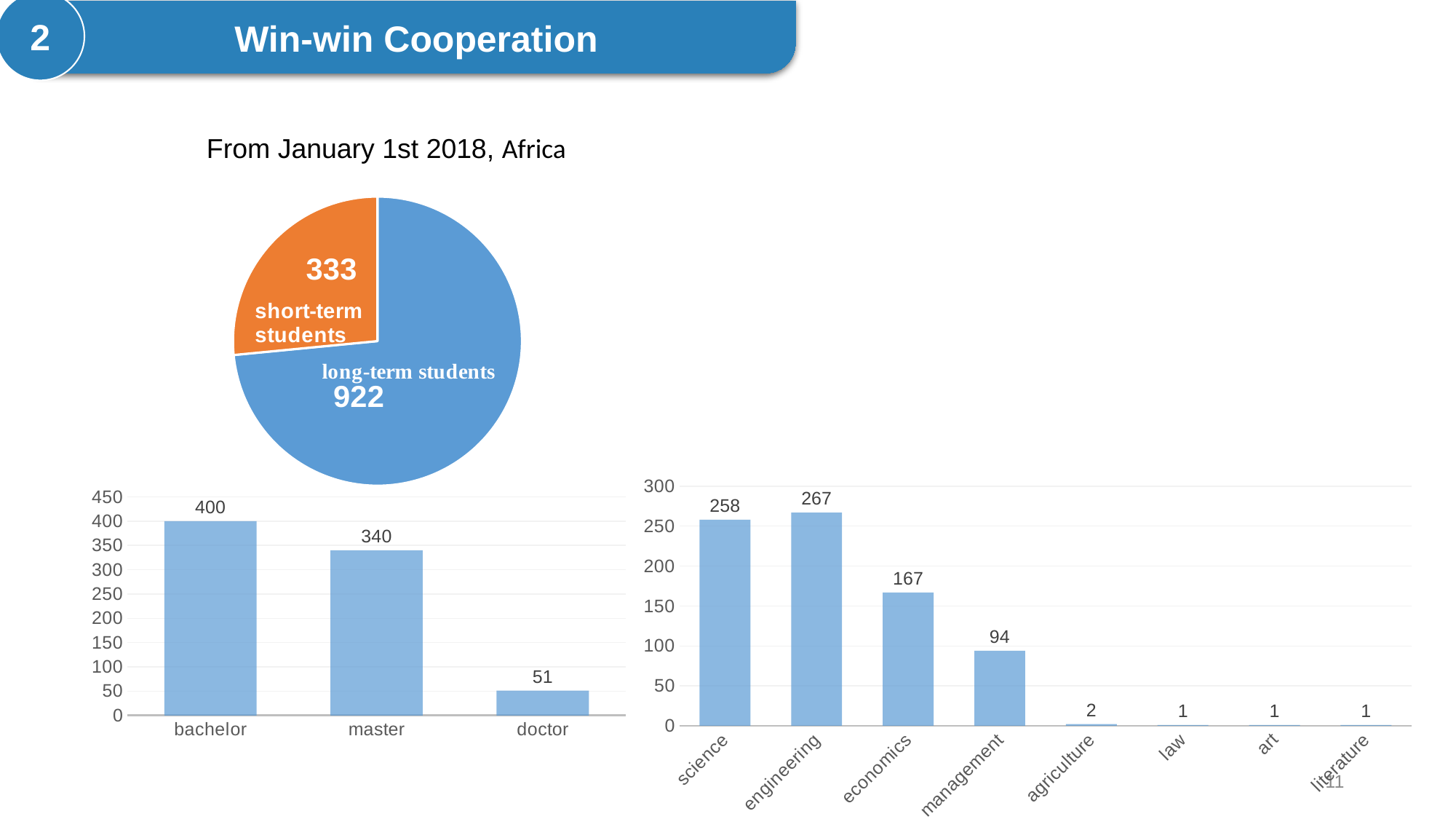

2
Win-win Cooperation

### Chart

| Category | 人数 |
|---|---|
| long-term students | 922.0 |
| short-term students | 333.0 |
From January 1st 2018, Africa

### Chart

| Category | 人数 |
|---|---|
| bachelor | 400.0 |
| master | 340.0 |
| doctor | 51.0 |

### Chart

| Category | 系列 1 |
|---|---|
| science | 258.0 |
| engineering | 267.0 |
| economics | 167.0 |
| management | 94.0 |
| agriculture | 2.0 |
| law | 1.0 |
| art | 1.0 |
| literature | 1.0 |
11